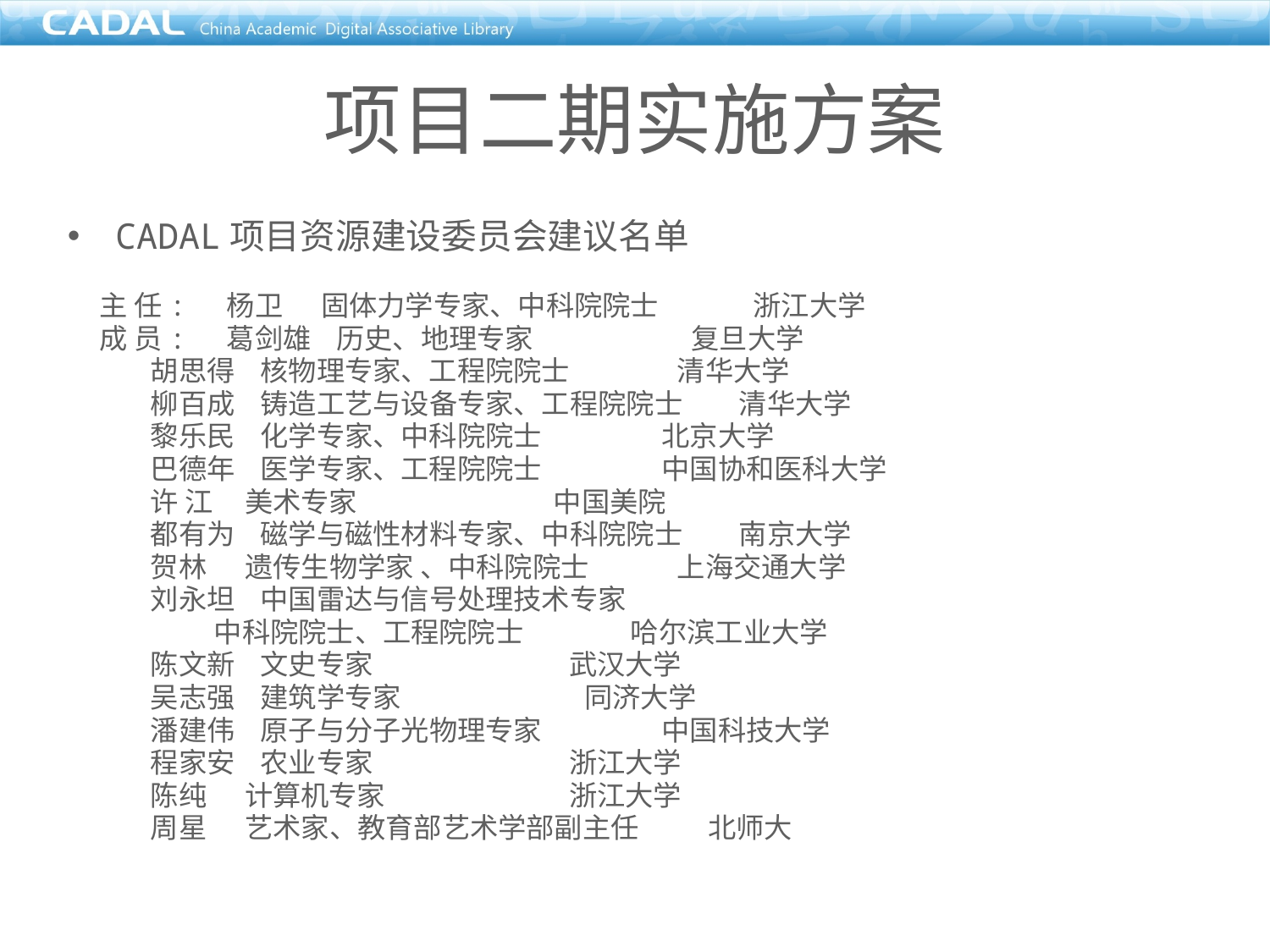

项目二期实施方案

CADAL项目资源建设委员会建议名单

    主 任:  杨卫      固体力学专家、中科院院士      　　浙江大学
    成 员:  葛剑雄    历史、地理专家                　　复旦大学
            胡思得    核物理专家、工程院院士        　　清华大学
            柳百成    铸造工艺与设备专家、工程院院士　　清华大学
            黎乐民    化学专家、中科院院士          　　北京大学
            巴德年    医学专家、工程院院士          　　中国协和医科大学
            许 江     美术专家                      　　中国美院
            都有为    磁学与磁性材料专家、中科院院士　　南京大学
            贺林      遗传生物学家 、中科院院士     　　上海交通大学
            刘永坦    中国雷达与信号处理技术专家
                      中科院院士、工程院院士        　　哈尔滨工业大学
            陈文新    文史专家                      　　武汉大学
            吴志强    建筑学专家                    　　同济大学
            潘建伟    原子与分子光物理专家          　　中国科技大学
            程家安    农业专家                      　　浙江大学
            陈纯      计算机专家                    　　浙江大学
            周星      艺术家、教育部艺术学部副主任  　　北师大